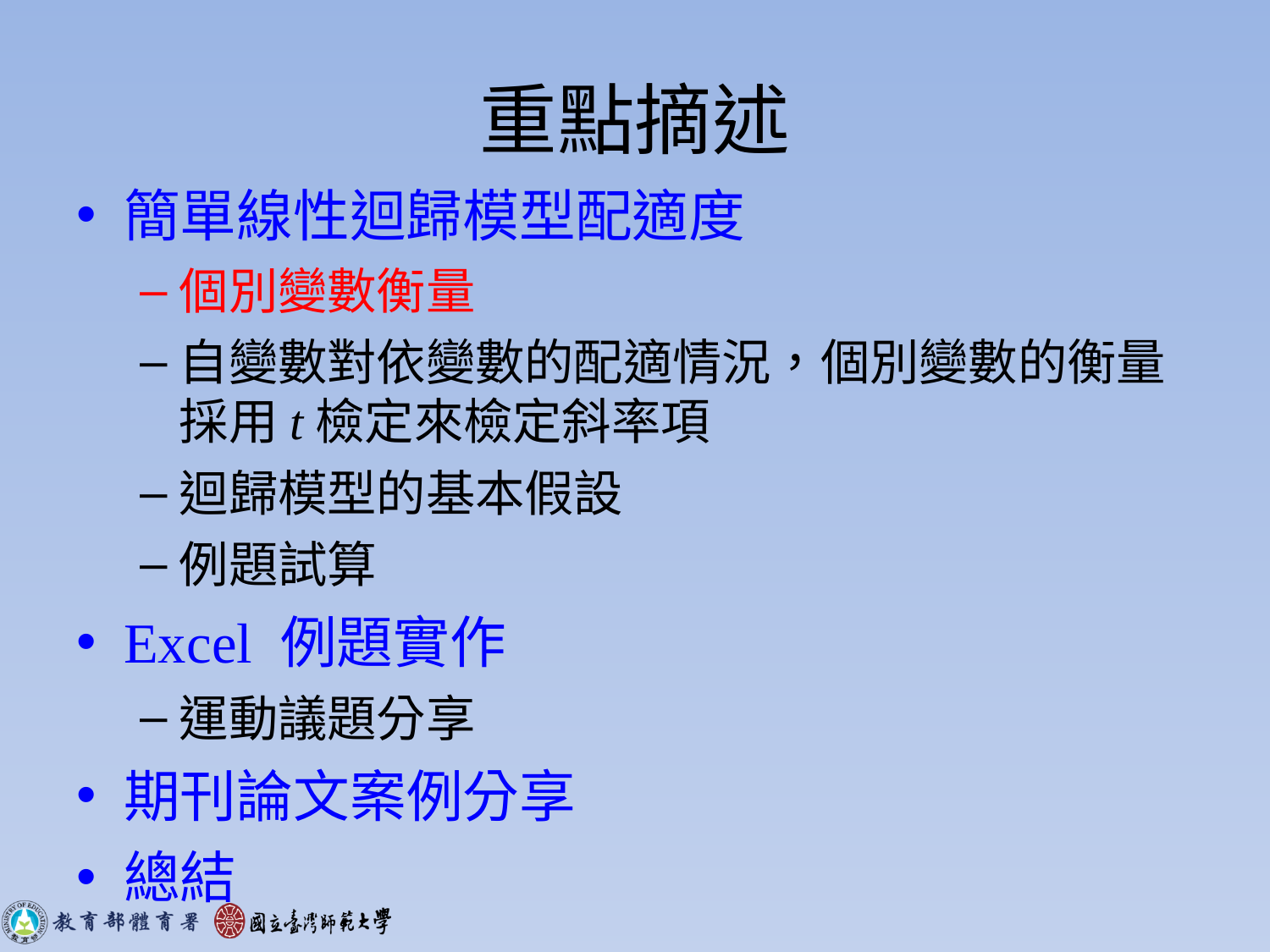

# 重點摘述
簡單線性迴歸模型配適度
個別變數衡量
自變數對依變數的配適情況，個別變數的衡量採用t檢定來檢定斜率項
迴歸模型的基本假設
例題試算
Excel 例題實作
運動議題分享
期刊論文案例分享
總結